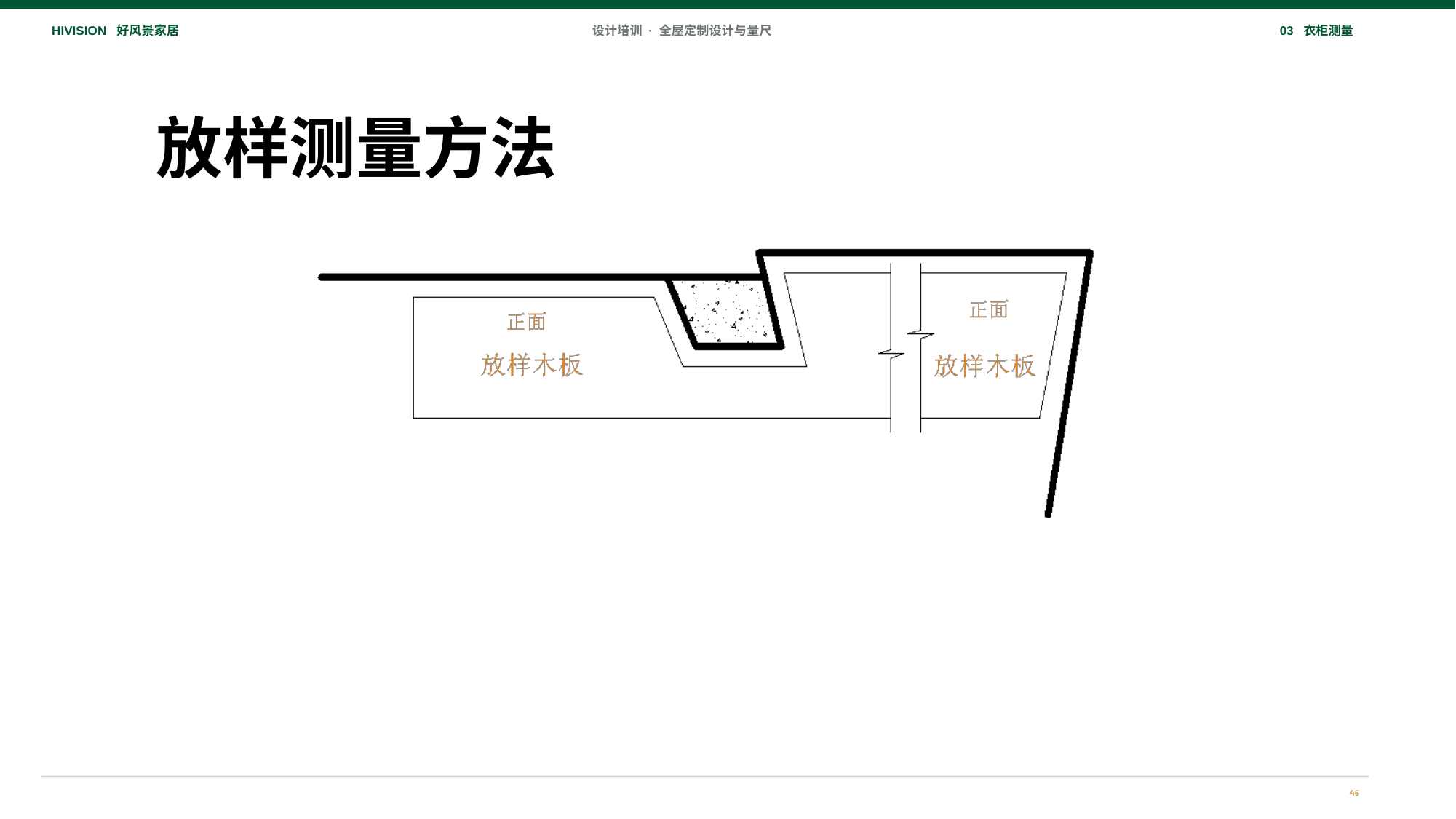

HIVISION  好风景家居
设计培训 · 全屋定制设计与量尺
03  衣柜测量
# 放样测量方法

45